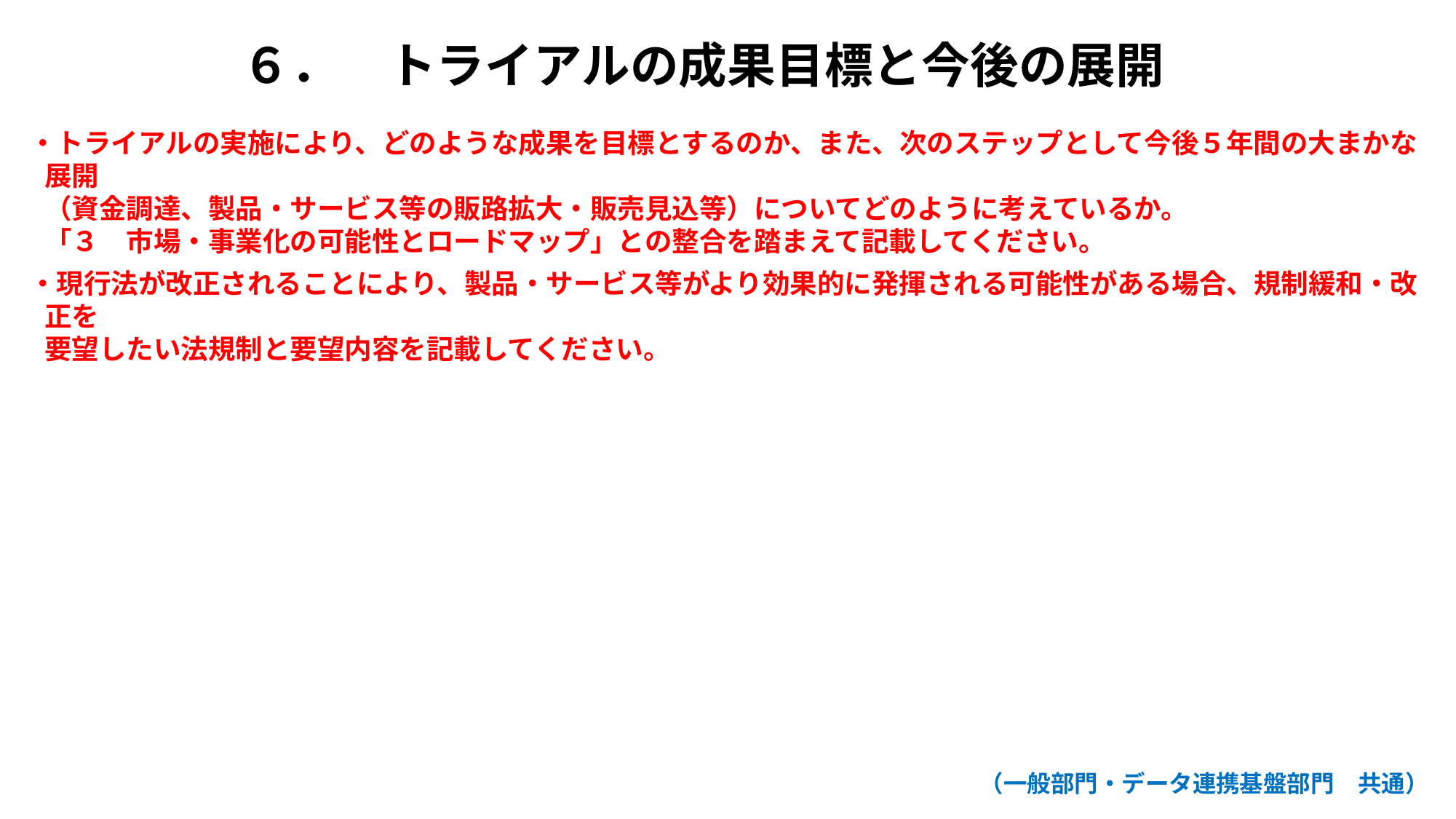

６．　トライアルの成果目標と今後の展開
・トライアルの実施により、どのような成果を目標とするのか、また、次のステップとして今後５年間の大まかな展開
（資金調達、製品・サービス等の販路拡大・販売見込等）についてどのように考えているか。
「３　市場・事業化の可能性とロードマップ」との整合を踏まえて記載してください。
・現行法が改正されることにより、製品・サービス等がより効果的に発揮される可能性がある場合、規制緩和・改正を
要望したい法規制と要望内容を記載してください。
（一般部門・データ連携基盤部門　共通）